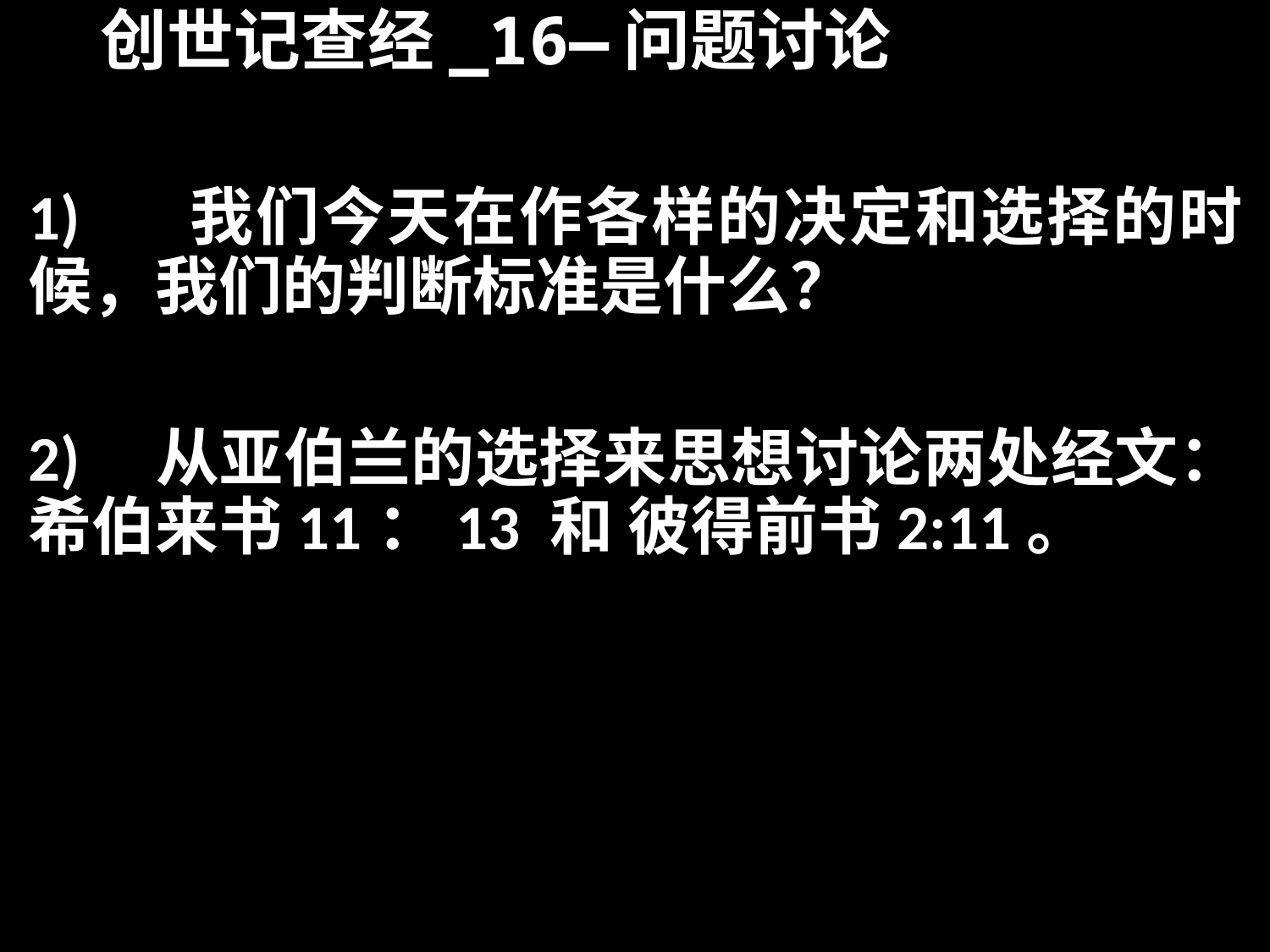

# 创世记查经_16—问题讨论

1)	 我们今天在作各样的决定和选择的时候，我们的判断标准是什么？

2)	从亚伯兰的选择来思想讨论两处经文：希伯来书11：13 和 彼得前书2:11。